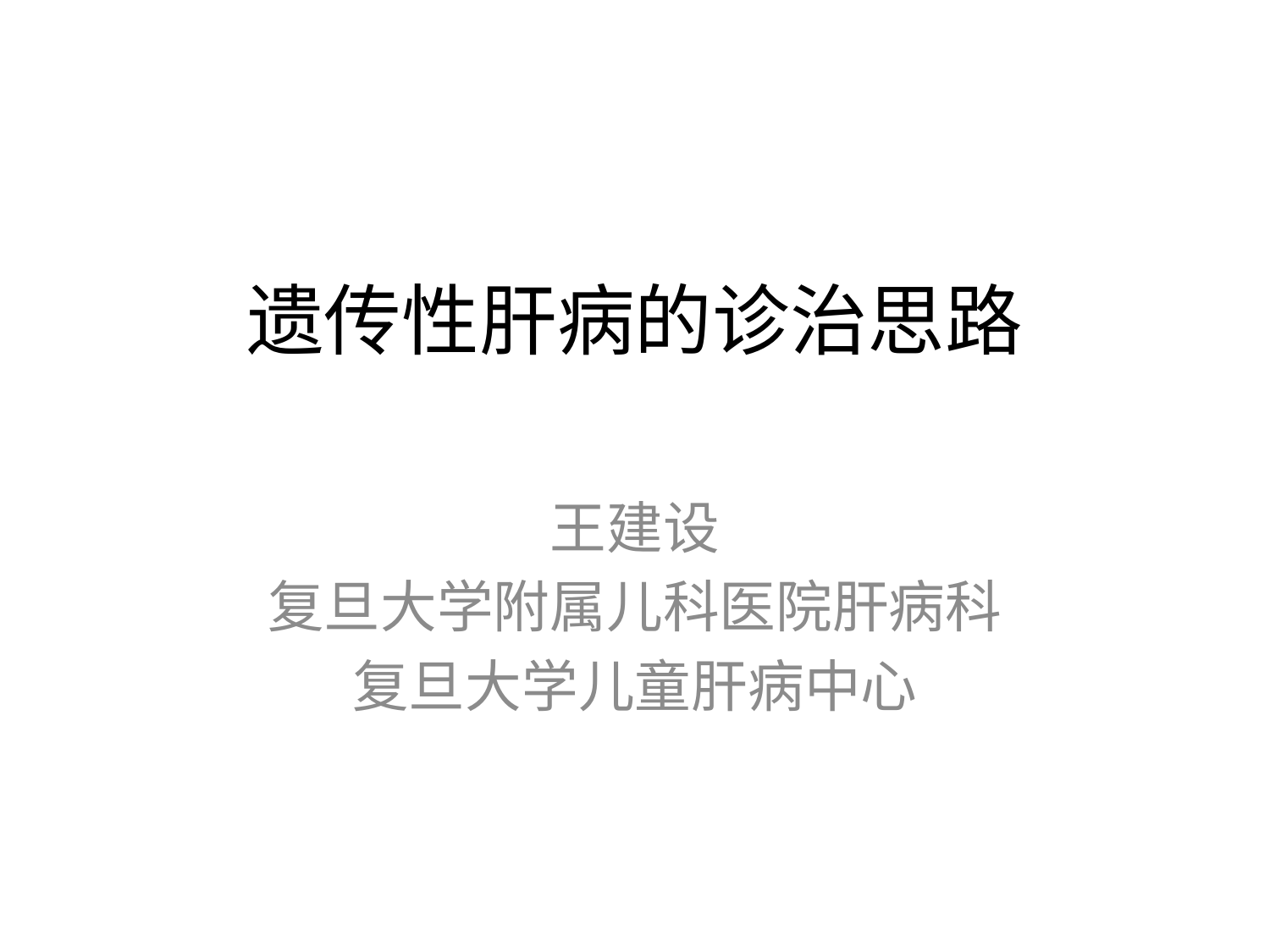

# 遗传性肝病的诊治思路
王建设
复旦大学附属儿科医院肝病科
复旦大学儿童肝病中心